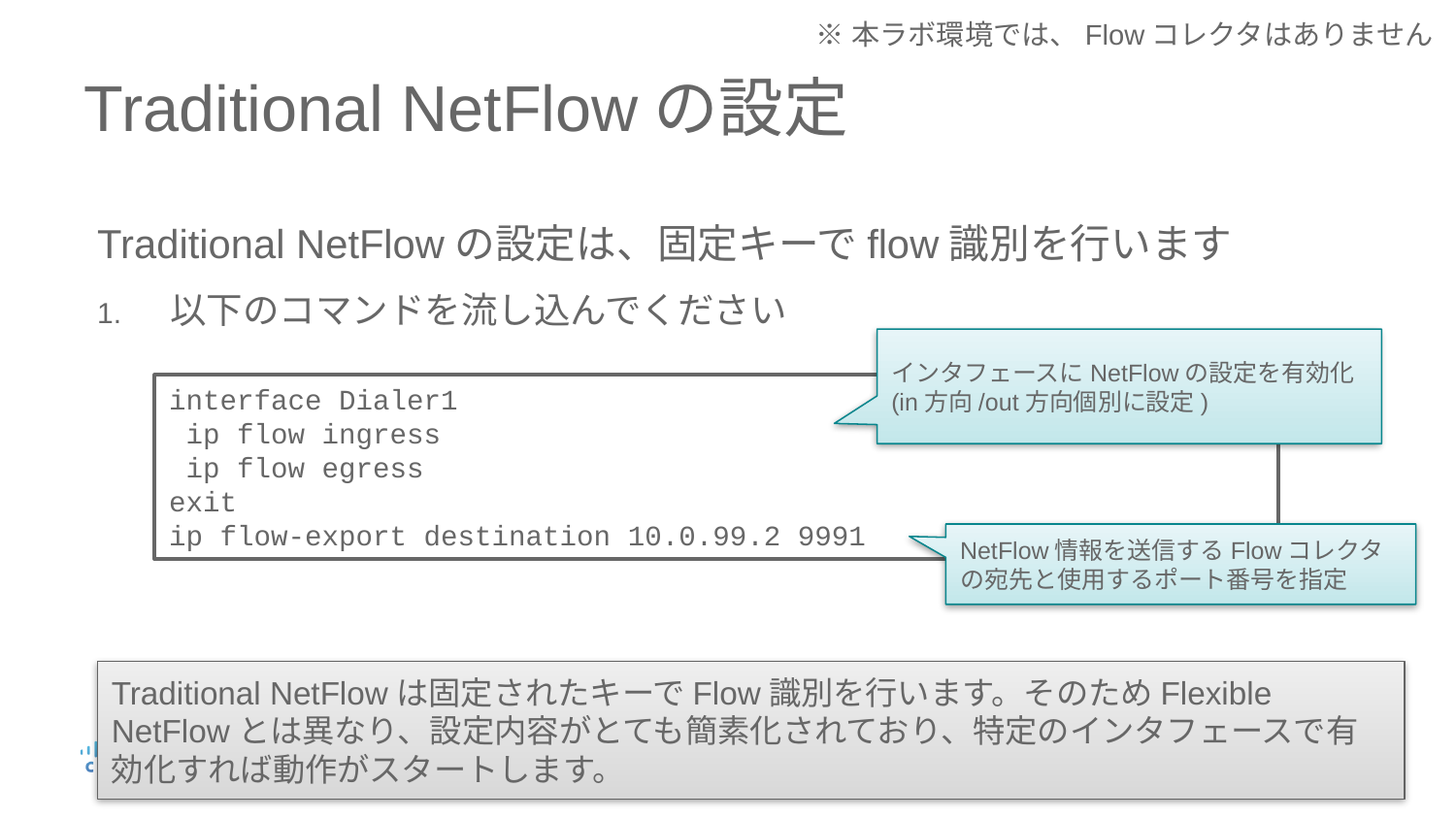

※本ラボ環境では、Flowコレクタはありません
# Traditional NetFlowの設定
Traditional NetFlowの設定は、固定キーでflow識別を行います
以下のコマンドを流し込んでください
インタフェースにNetFlowの設定を有効化
(in方向/out方向個別に設定)
interface Dialer1
 ip flow ingress
 ip flow egress
exit
ip flow-export destination 10.0.99.2 9991
NetFlow情報を送信するFlowコレクタの宛先と使用するポート番号を指定
Traditional NetFlowは固定されたキーでFlow識別を行います。そのためFlexible NetFlowとは異なり、設定内容がとても簡素化されており、特定のインタフェースで有効化すれば動作がスタートします。